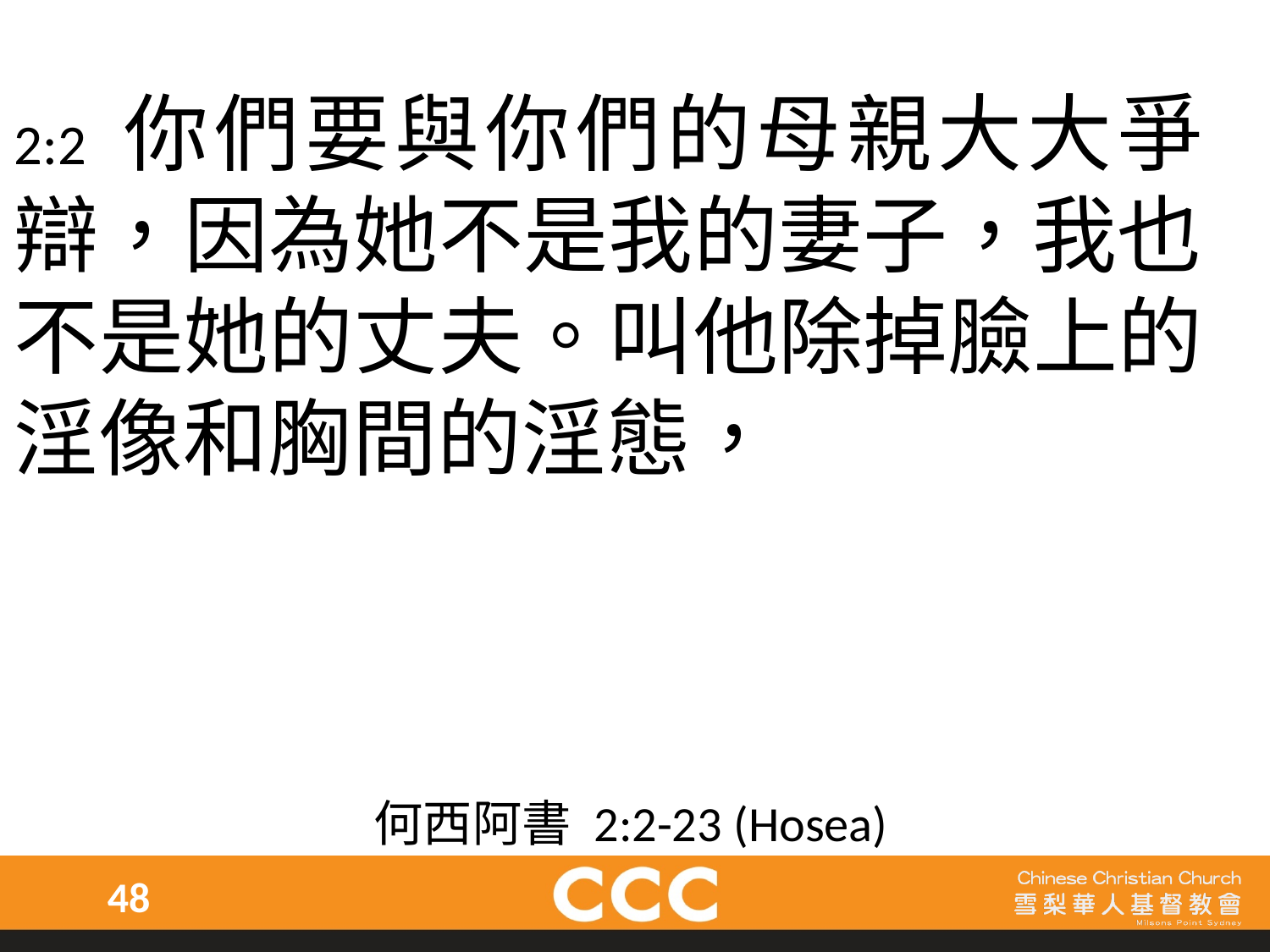

2:2 你們要與你們的母親大大爭辯，因為她不是我的妻子，我也不是她的丈夫。叫他除掉臉上的淫像和胸間的淫態，
何西阿書 2:2-23 (Hosea)
48